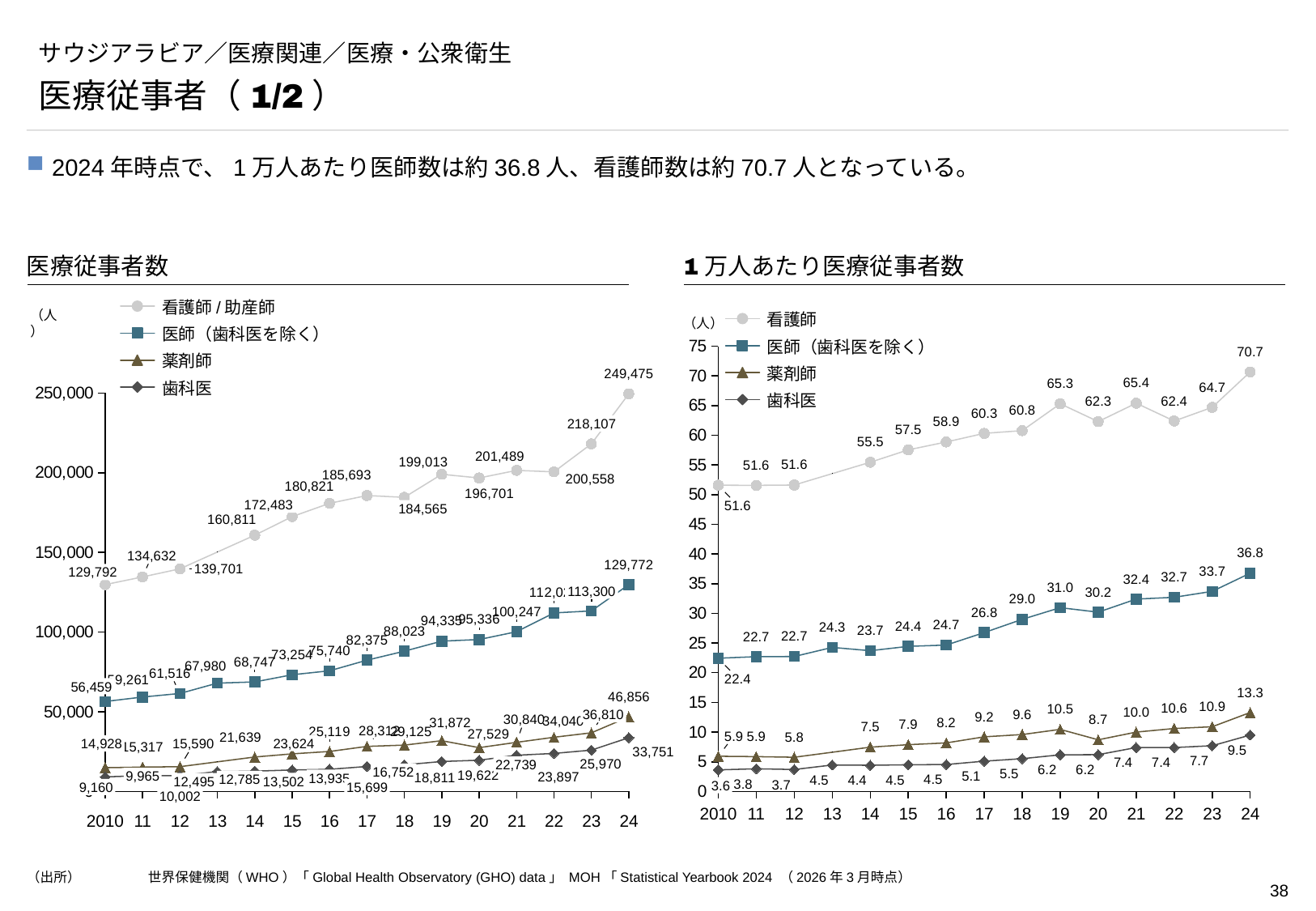

# サウジアラビア／医療関連／医療・公衆衛生
医療従事者（1/2）
2024年時点で、1万人あたり医師数は約36.8人、看護師数は約70.7人となっている。
医療従事者数
1万人あたり医療従事者数
看護師/助産師

看護師
（人）
（人）

### Chart

| Category |  |  |  |  |
|---|---|---|---|---|
医師（歯科医を除く）

医師（歯科医を除く）

### Chart

| Category |  |  |  |  |
|---|---|---|---|---|
薬剤師

薬剤師

歯科医

歯科医

218,107
172,483
184,565
129,792
113,300
56,459
36,810
23,624
14,928
22,739
16,752
9,965
13,935
12,785
13,502
12,495
3.6
9,160
15,699
10,002
2010
11
12
13
14
15
16
17
18
19
20
21
22
23
24
2010
11
12
13
14
15
16
17
18
19
20
21
22
23
24
（出所）	世界保健機関（WHO）「Global Health Observatory (GHO) data」 MOH「Statistical Yearbook 2024 （2026年3月時点）